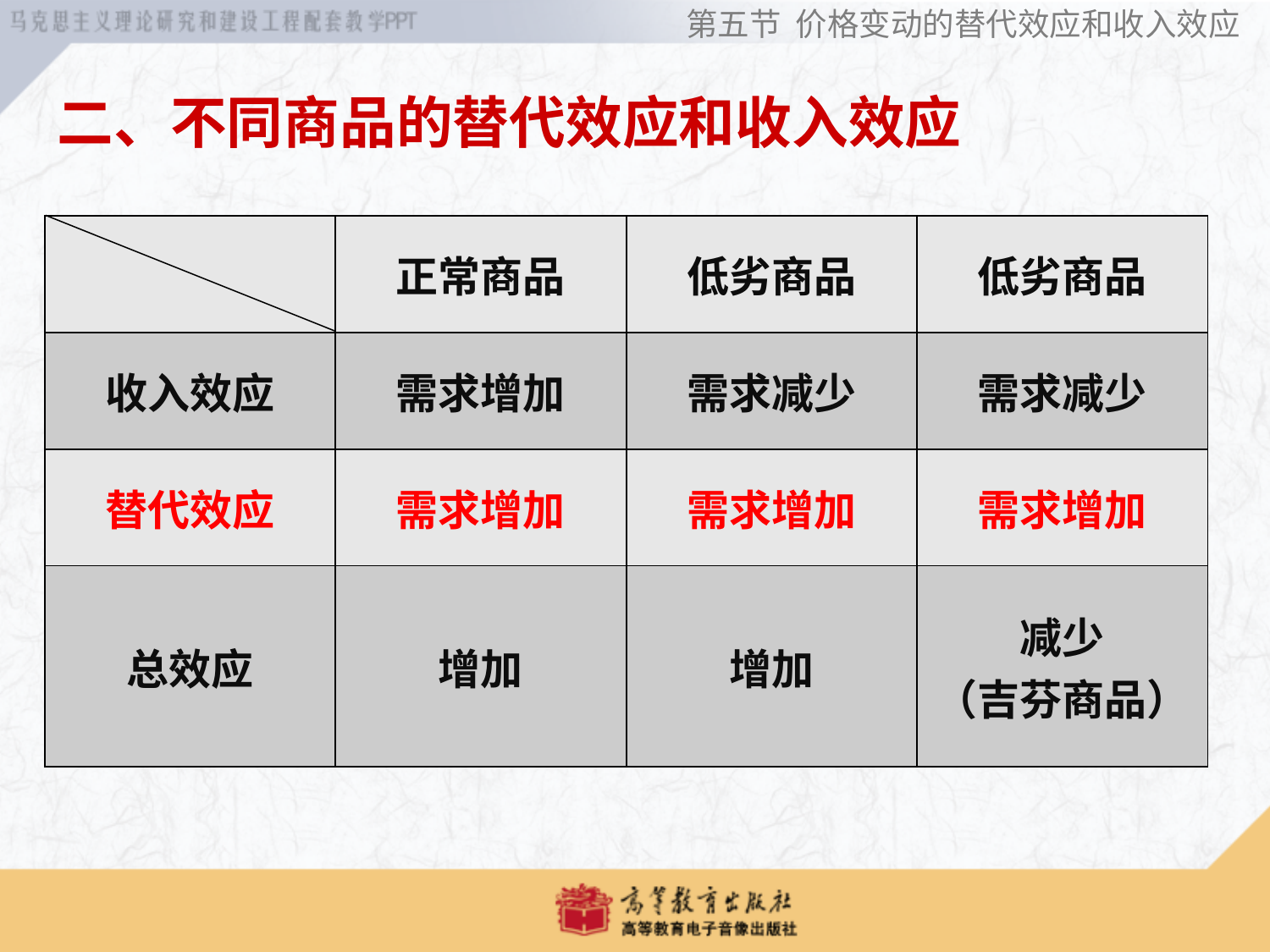

第五节  价格变动的替代效应和收入效应
二、不同商品的替代效应和收入效应
|  | 正常商品 | 低劣商品 | 低劣商品 |
| --- | --- | --- | --- |
| 收入效应 | 需求增加 | 需求减少 | 需求减少 |
| 替代效应 | 需求增加 | 需求增加 | 需求增加 |
| 总效应 | 增加 | 增加 | 减少 （吉芬商品） |